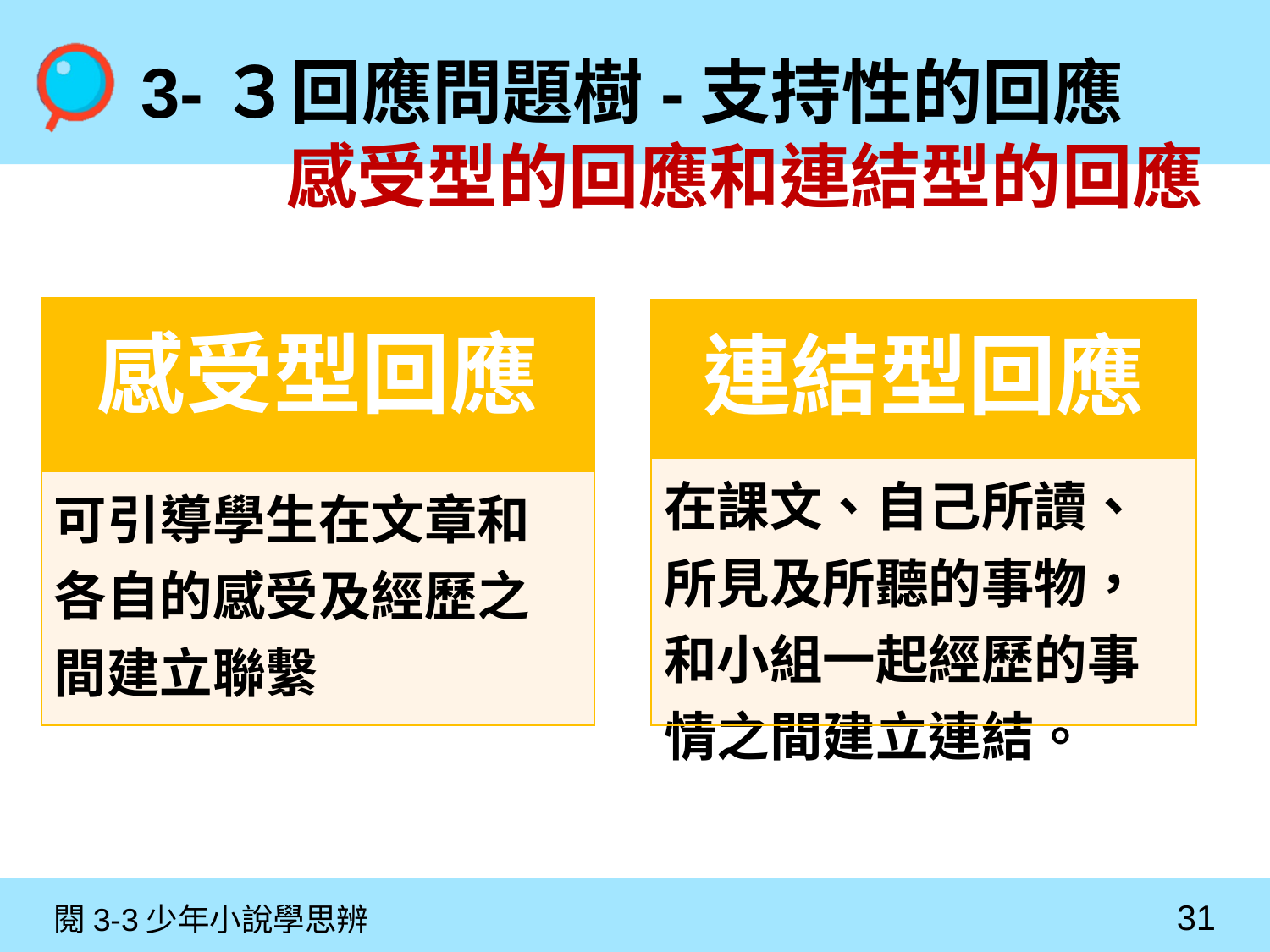

3-３回應問題樹-支持性的回應
        感受型的回應和連結型的回應

| 感受型回應 |
| --- |
| 可引導學生在文章和各自的感受及經歷之間建立聯繫 |
| 連結型回應 |
| --- |
| 在課文、自己所讀、所見及所聽的事物，和小組一起經歷的事情之間建立連結。 |
31